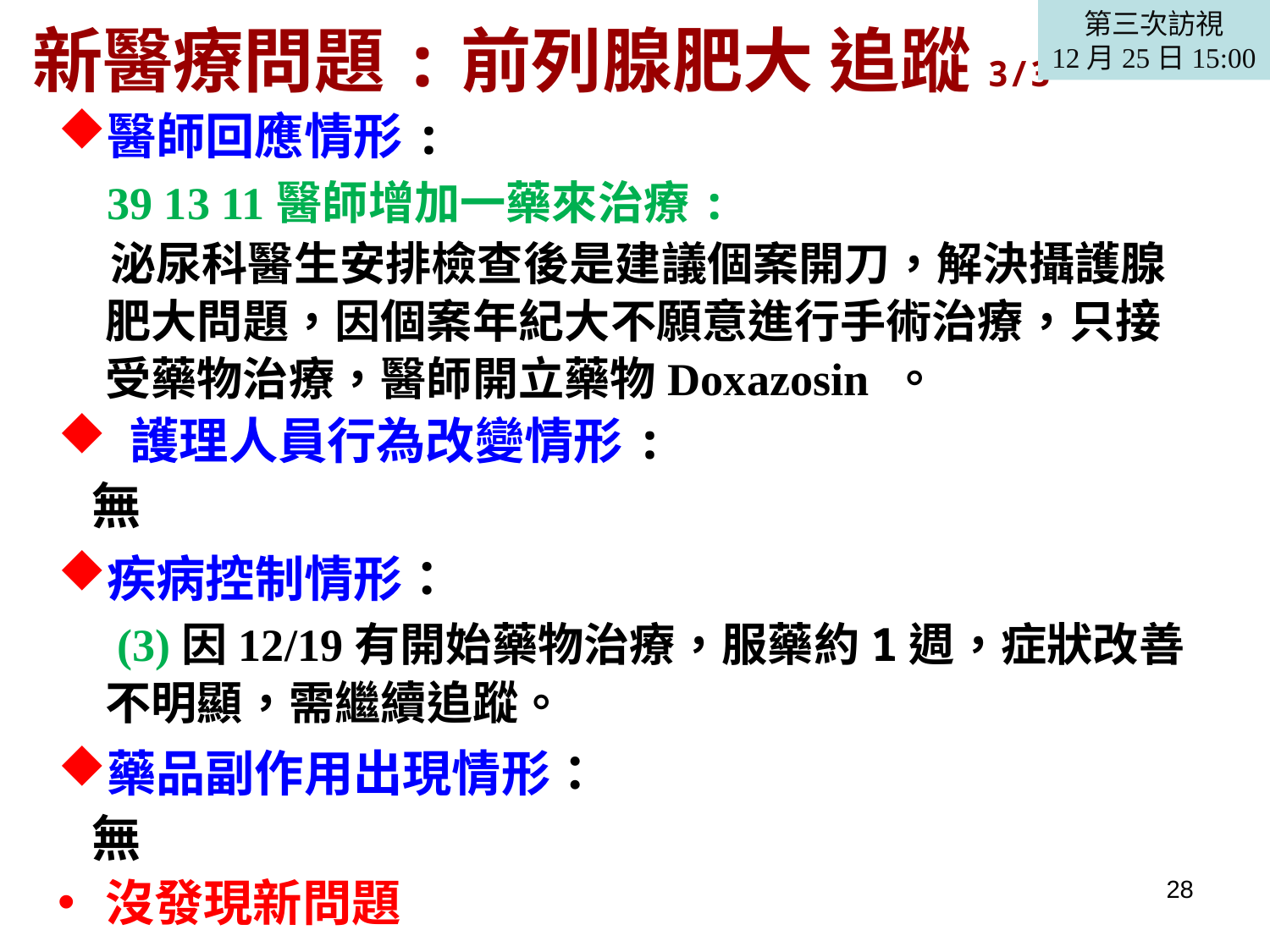

# 新醫療問題:前列腺肥大 追蹤3/3
第三次訪視
12月25日15:00
醫師回應情形:
    39 13 11醫師增加一藥來治療:
    泌尿科醫生安排檢查後是建議個案開刀，解決攝護腺肥大問題，因個案年紀大不願意進行手術治療，只接受藥物治療，醫師開立藥物Doxazosin 。
 護理人員行為改變情形:
  無
疾病控制情形：
  (3)因12/19有開始藥物治療，服藥約1週，症狀改善不明顯，需繼續追蹤。
藥品副作用出現情形：
  無
沒發現新問題

28